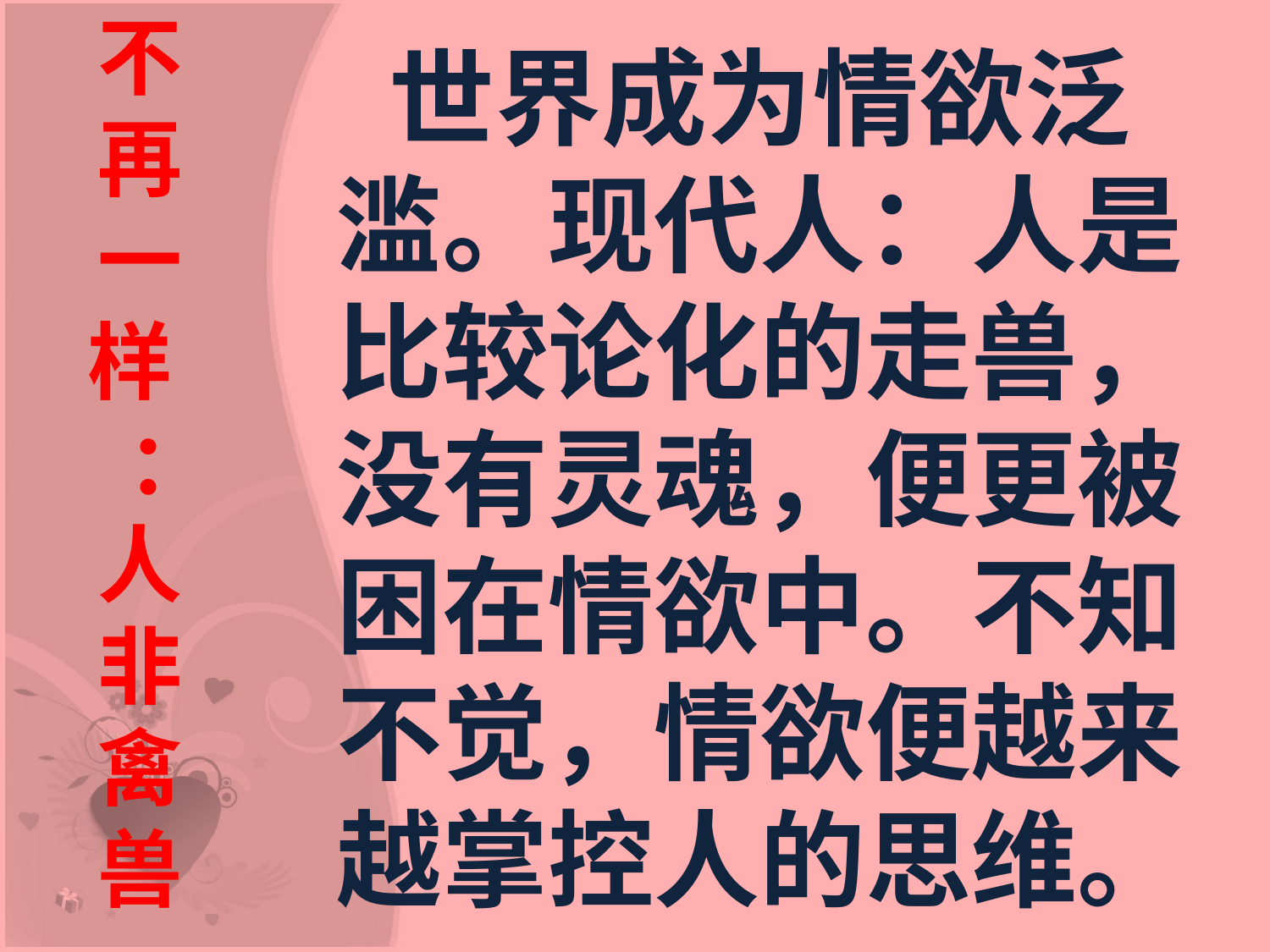

不再一样
  ： 人非禽兽
世界成为情欲泛滥。现代人：人是比较论化的走兽，没有灵魂，便更被困在情欲中。不知不觉，情欲便越来越掌控人的思维。